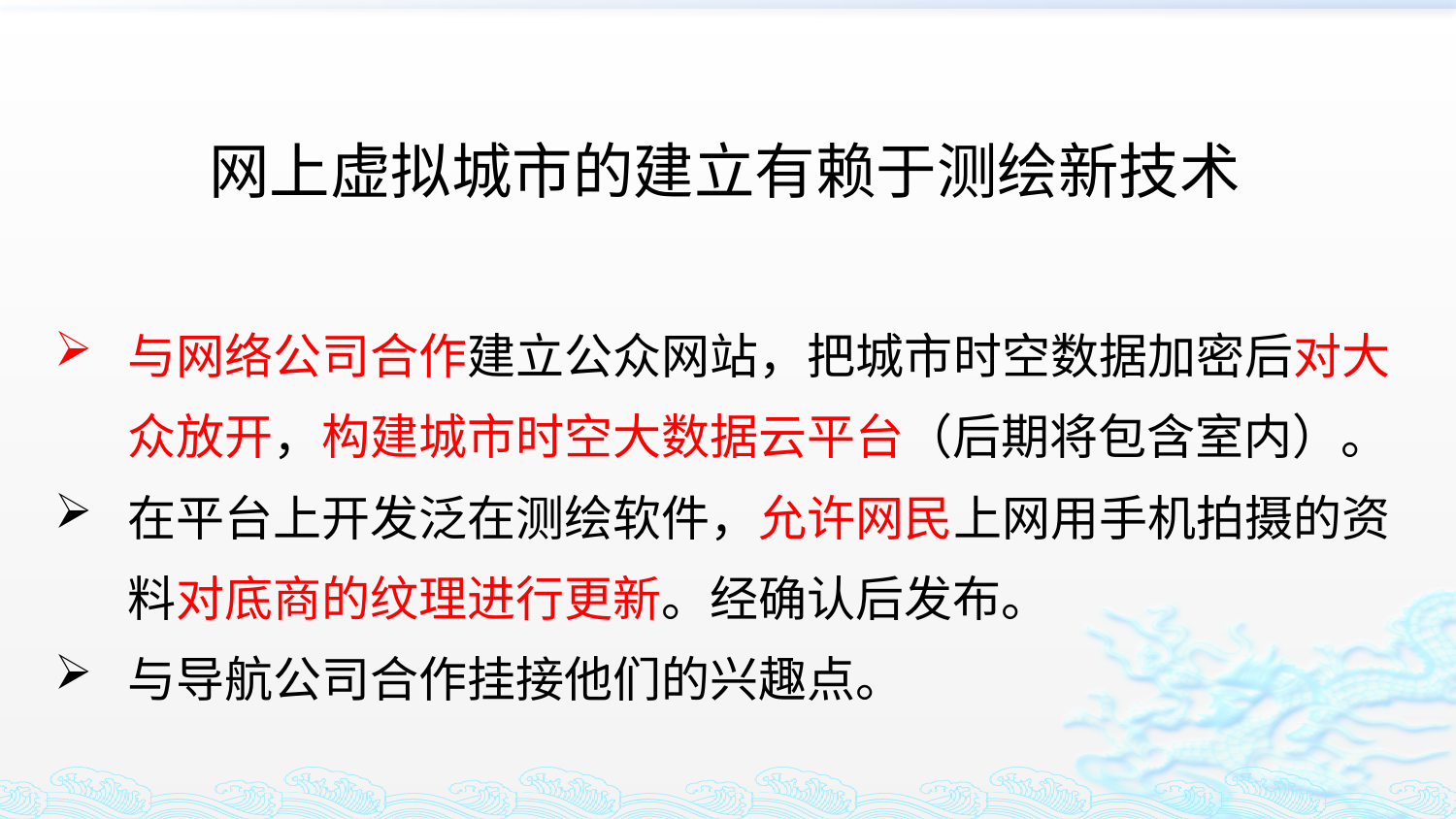

网上虚拟城市的建立有赖于测绘新技术
与网络公司合作建立公众网站，把城市时空数据加密后对大众放开，构建城市时空大数据云平台（后期将包含室内）。
在平台上开发泛在测绘软件，允许网民上网用手机拍摄的资料对底商的纹理进行更新。经确认后发布。
与导航公司合作挂接他们的兴趣点。